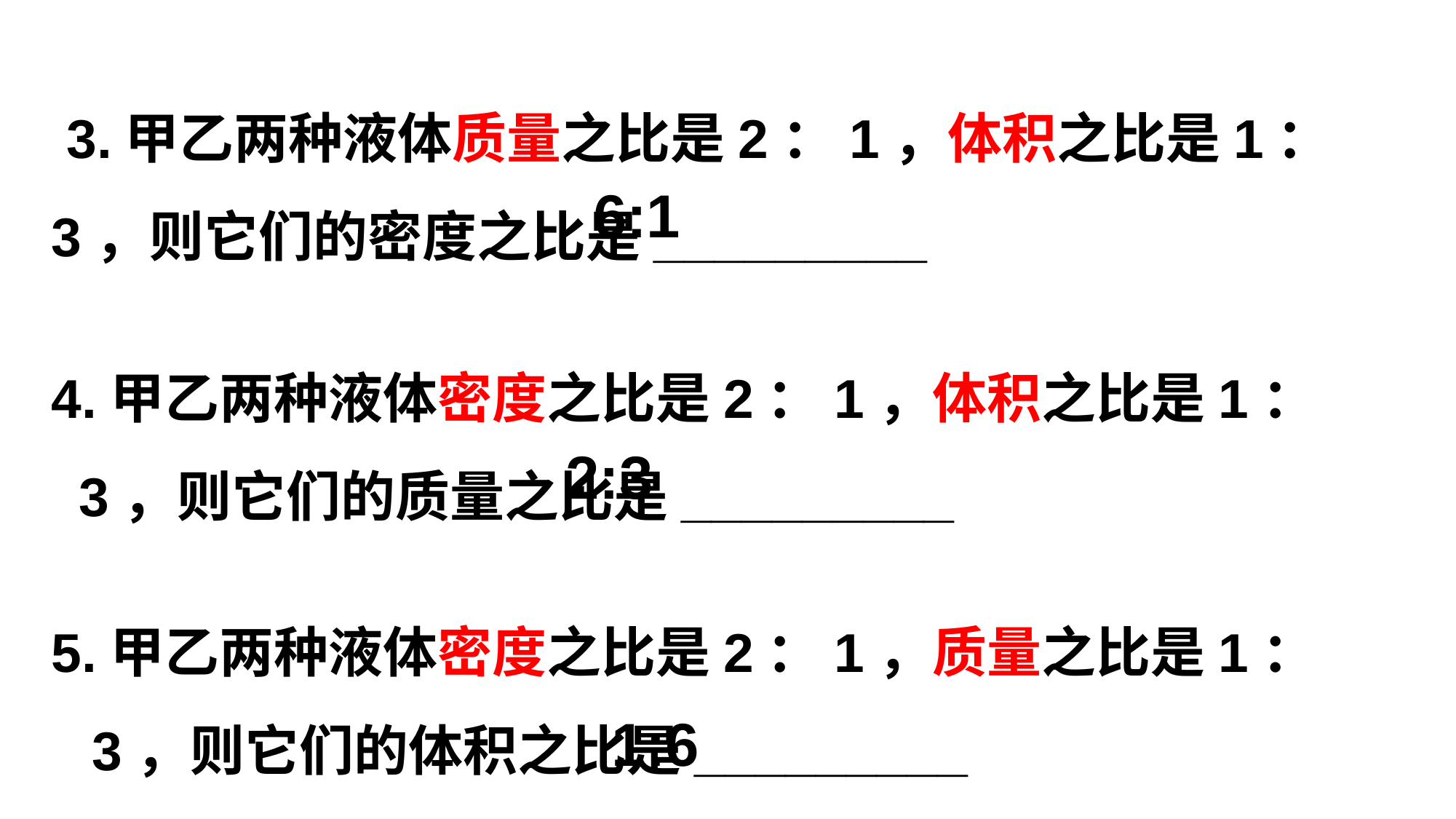

3.甲乙两种液体质量之比是2：1，体积之比是1：3，则它们的密度之比是_________
6:1
4.甲乙两种液体密度之比是2：1，体积之比是1：3，则它们的质量之比是_________
2:3
5.甲乙两种液体密度之比是2：1，质量之比是1：3，则它们的体积之比是_________
1:6